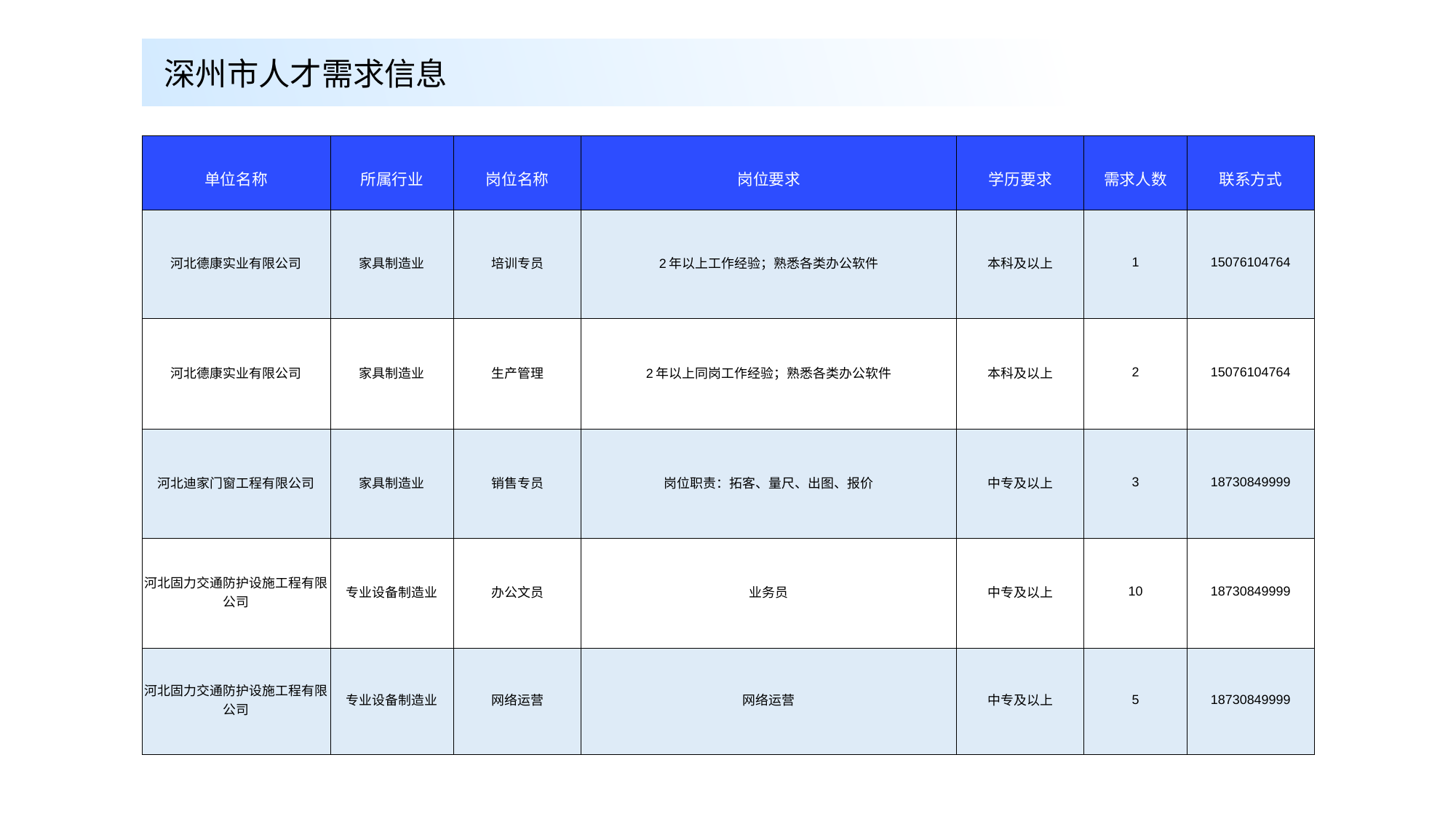

深州市人才需求信息
| 单位名称 | 所属行业 | 岗位名称 | 岗位要求 | 学历要求 | 需求人数 | 联系方式 |
| --- | --- | --- | --- | --- | --- | --- |
| 河北德康实业有限公司 | 家具制造业 | 培训专员 | 2年以上工作经验；熟悉各类办公软件 | 本科及以上 | 1 | 15076104764 |
| 河北德康实业有限公司 | 家具制造业 | 生产管理 | 2年以上同岗工作经验；熟悉各类办公软件 | 本科及以上 | 2 | 15076104764 |
| 河北迪家门窗工程有限公司 | 家具制造业 | 销售专员 | 岗位职责：拓客、量尺、出图、报价 | 中专及以上 | 3 | 18730849999 |
| 河北固力交通防护设施工程有限公司 | 专业设备制造业 | 办公文员 | 业务员 | 中专及以上 | 10 | 18730849999 |
| 河北固力交通防护设施工程有限公司 | 专业设备制造业 | 网络运营 | 网络运营 | 中专及以上 | 5 | 18730849999 |
29